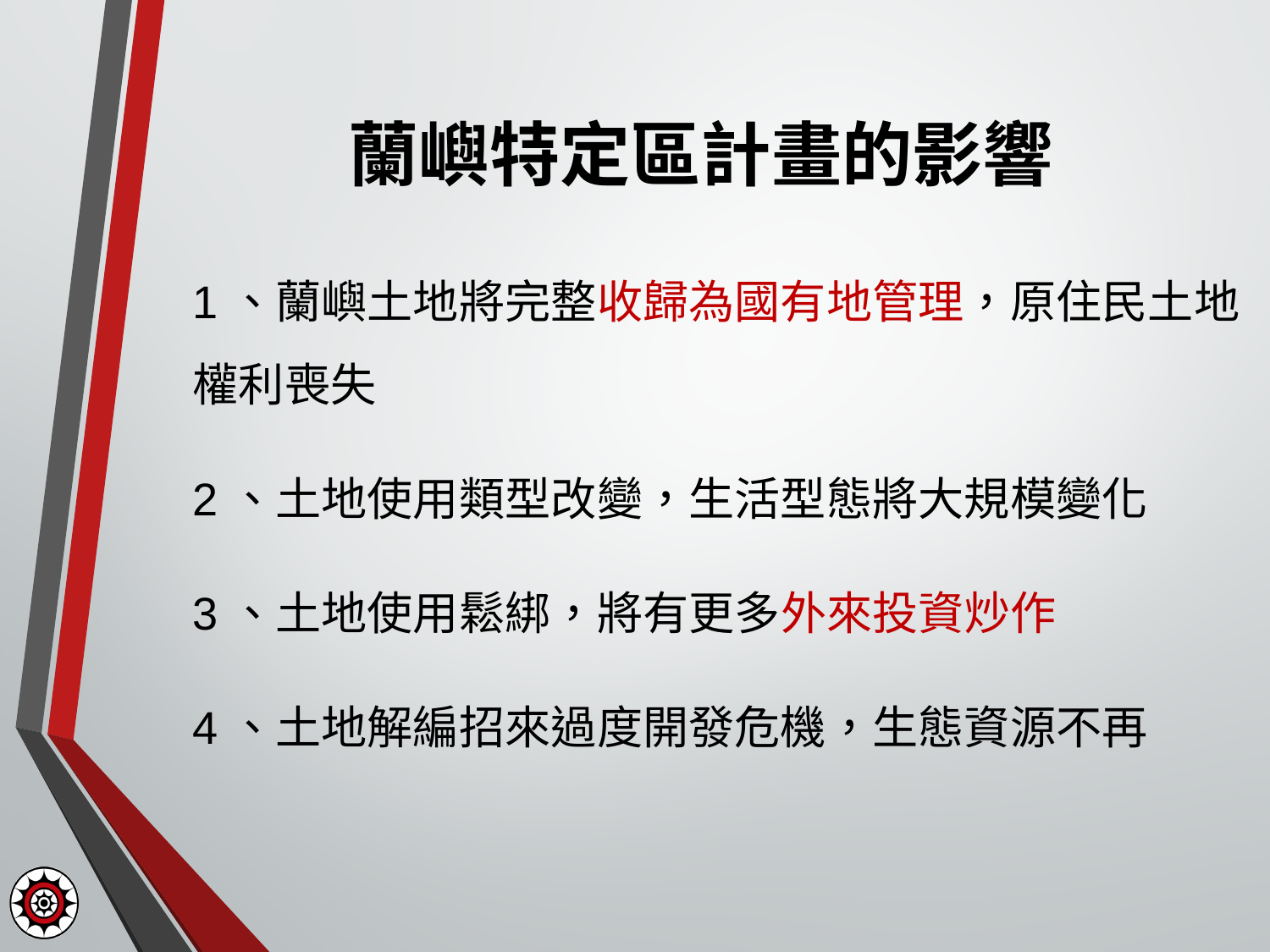

# 蘭嶼特定區計畫的影響
1、蘭嶼土地將完整收歸為國有地管理，原住民土地權利喪失
2、土地使用類型改變，生活型態將大規模變化
3、土地使用鬆綁，將有更多外來投資炒作
4、土地解編招來過度開發危機，生態資源不再